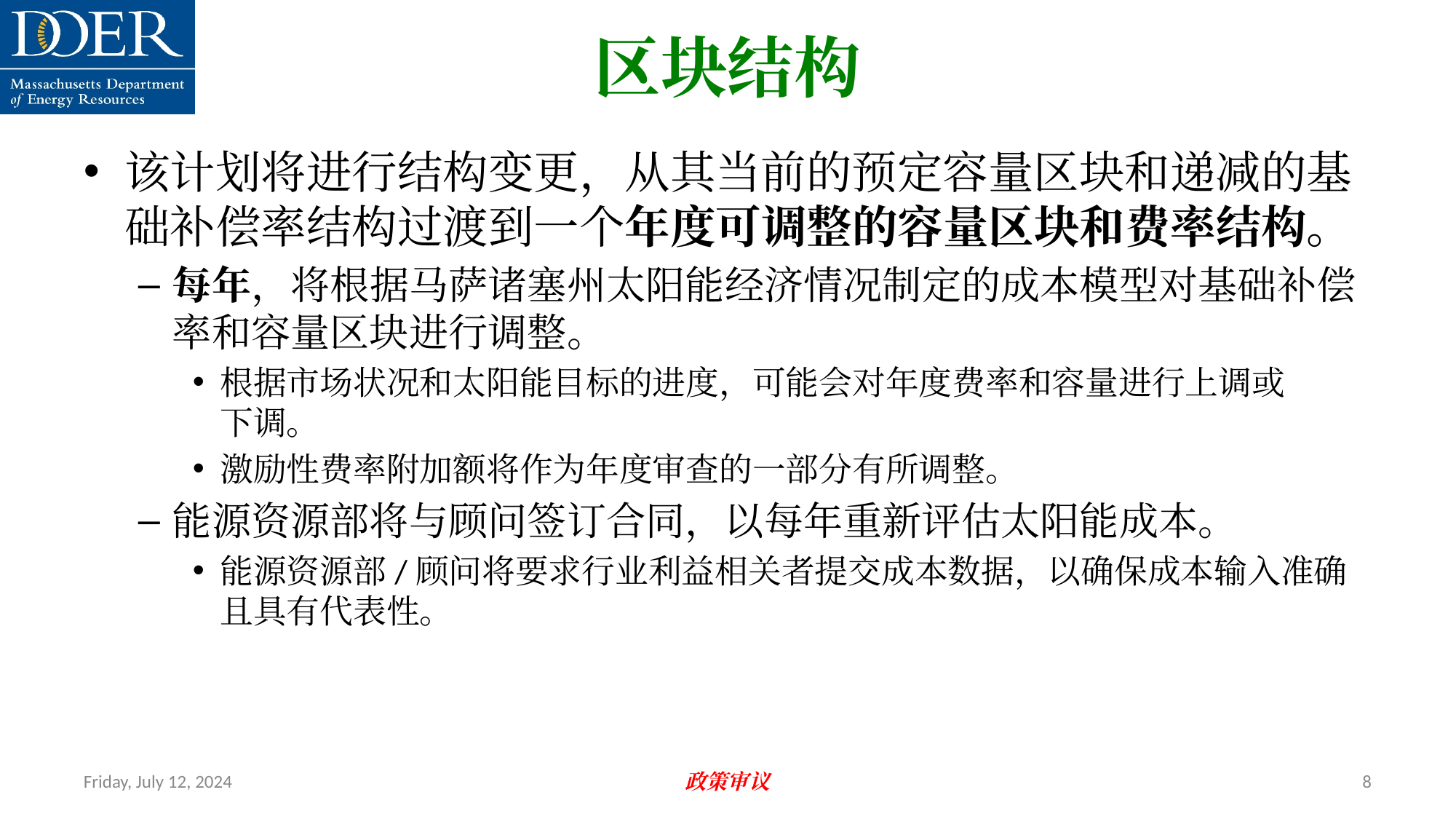

区块结构
该计划将进行结构变更，从其当前的预定容量区块和递减的基础补偿率结构过渡到一个年度可调整的容量区块和费率结构。
每年，将根据马萨诸塞州太阳能经济情况制定的成本模型对基础补偿率和容量区块进行调整。
根据市场状况和太阳能目标的进度，可能会对年度费率和容量进行上调或
下调。
激励性费率附加额将作为年度审查的一部分有所调整。
能源资源部将与顾问签订合同，以每年重新评估太阳能成本。
能源资源部/顾问将要求行业利益相关者提交成本数据，以确保成本输入准确且具有代表性。

Friday, July 12, 2024
政策审议
8